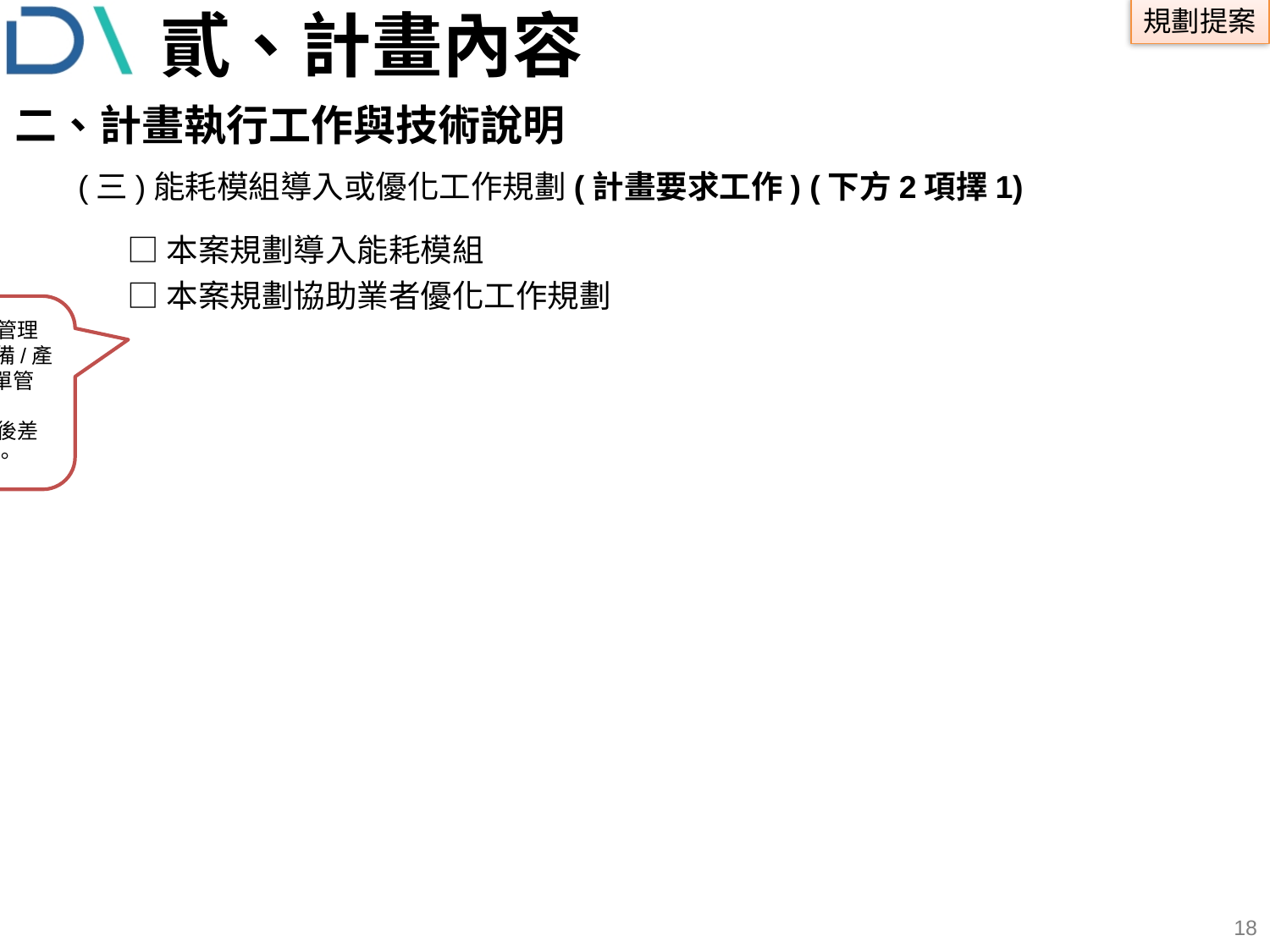

# 貳、計畫內容
二、計畫執行工作與技術說明
(三)能耗模組導入或優化工作規劃(計畫要求工作) (下方2項擇1)
□本案規劃導入能耗模組
□本案規劃協助業者優化工作規劃
1.請以圖文字說明有關數位化能耗管理模組的導入，建議說明導入哪台設備/產線(配電盤)/整廠，建議可實施簡單管理方案取得節能成效。
2.若實施優化工作，請說明導入前後差異，可以前後流程圖改變加以說明。
18